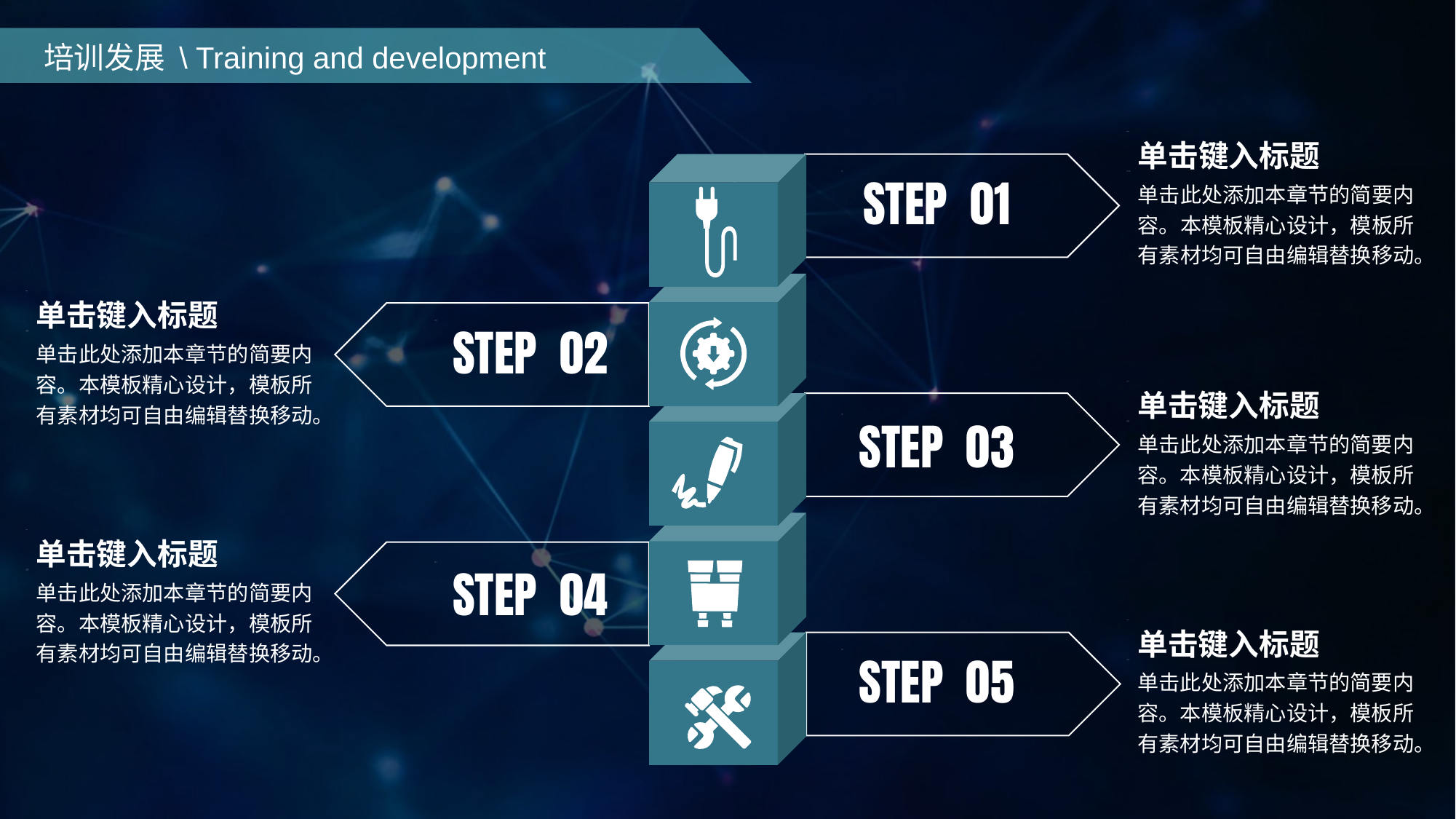

培训发展 \ Training and development
单击键入标题

STEP  01
单击此处添加本章节的简要内容。本模板精心设计，模板所有素材均可自由编辑替换移动。

单击键入标题

STEP  02
单击此处添加本章节的简要内容。本模板精心设计，模板所有素材均可自由编辑替换移动。
单击键入标题

STEP  03
单击此处添加本章节的简要内容。本模板精心设计，模板所有素材均可自由编辑替换移动。

单击键入标题

STEP  04
单击此处添加本章节的简要内容。本模板精心设计，模板所有素材均可自由编辑替换移动。
单击键入标题

STEP  05
单击此处添加本章节的简要内容。本模板精心设计，模板所有素材均可自由编辑替换移动。